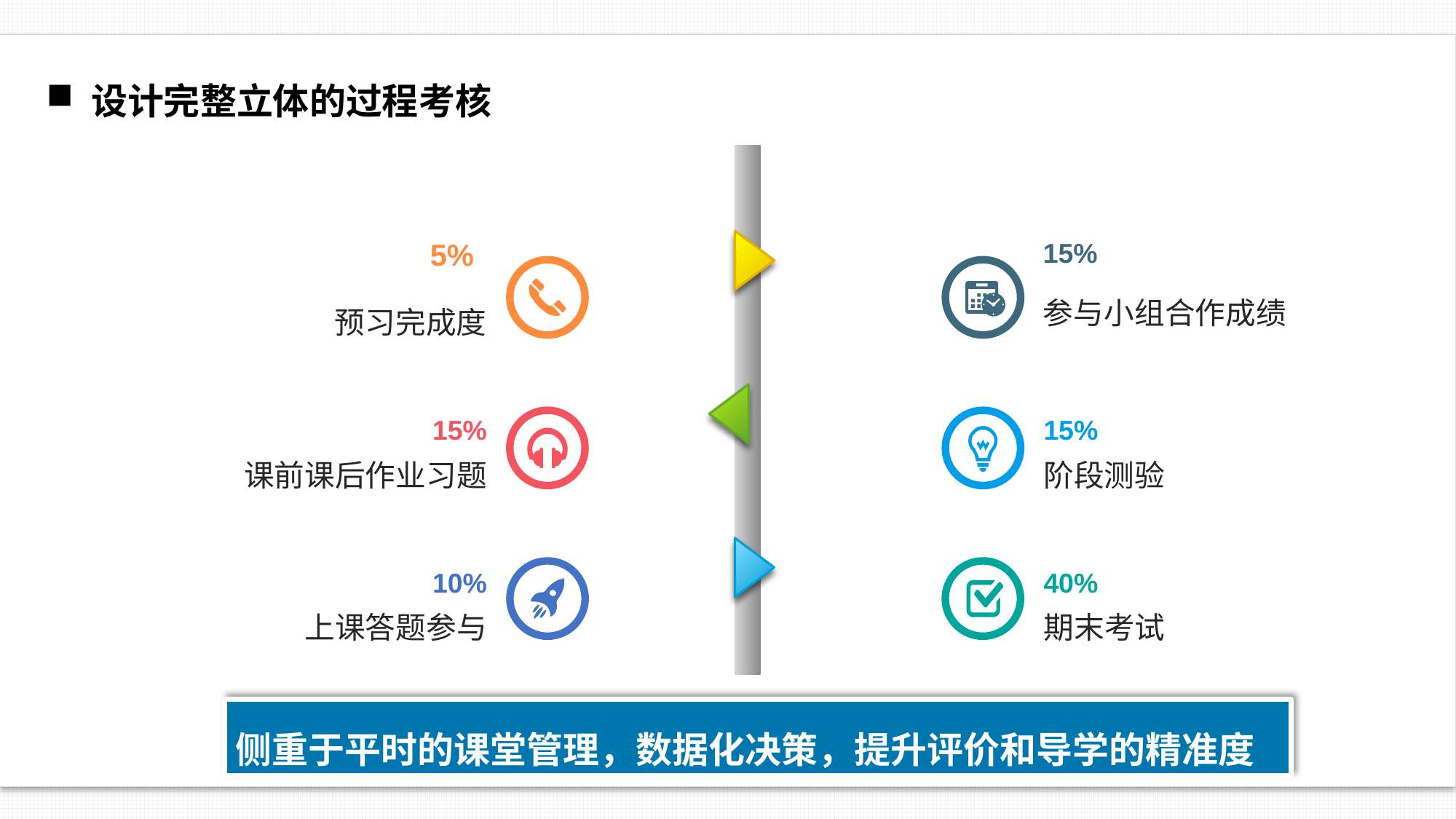

设计完整立体的过程考核

5%
15%

参与小组合作成绩
预习完成度

15%
15%
课前课后作业习题
阶段测验

10%
40%
上课答题参与
期末考试
侧重于平时的课堂管理，数据化决策，提升评价和导学的精准度